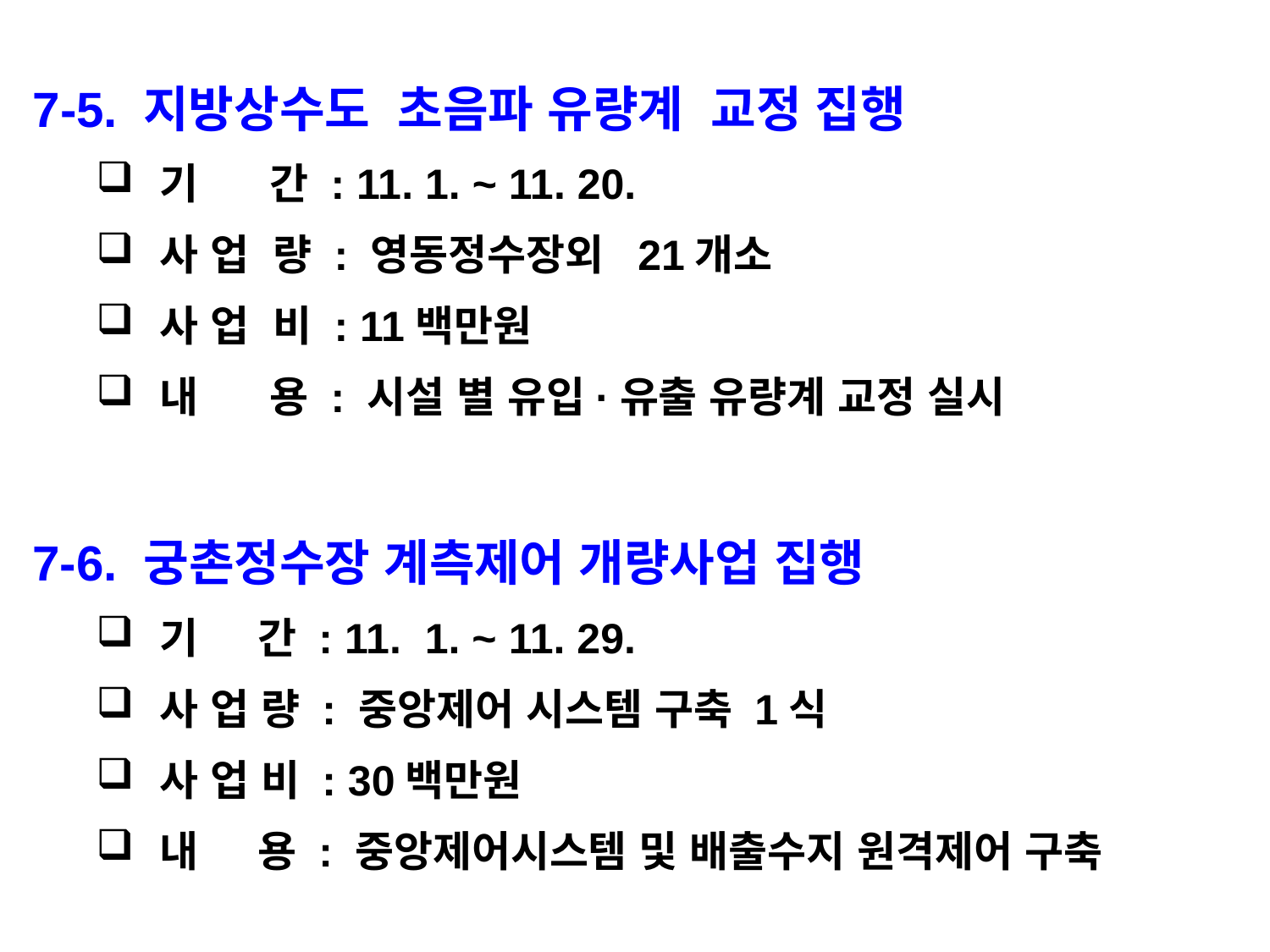

7-5. 지방상수도  초음파 유량계  교정 집행
기      간 : 11. 1. ~ 11. 20.
사 업  량 : 영동정수장외  21개소
사 업  비 : 11백만원
내      용 : 시설 별 유입·유출 유량계 교정 실시

7-6. 궁촌정수장 계측제어 개량사업 집행
기     간 : 11.  1. ~ 11. 29.
사 업 량 : 중앙제어 시스템 구축 1식
사 업 비 : 30백만원
내     용 : 중앙제어시스템 및 배출수지 원격제어 구축